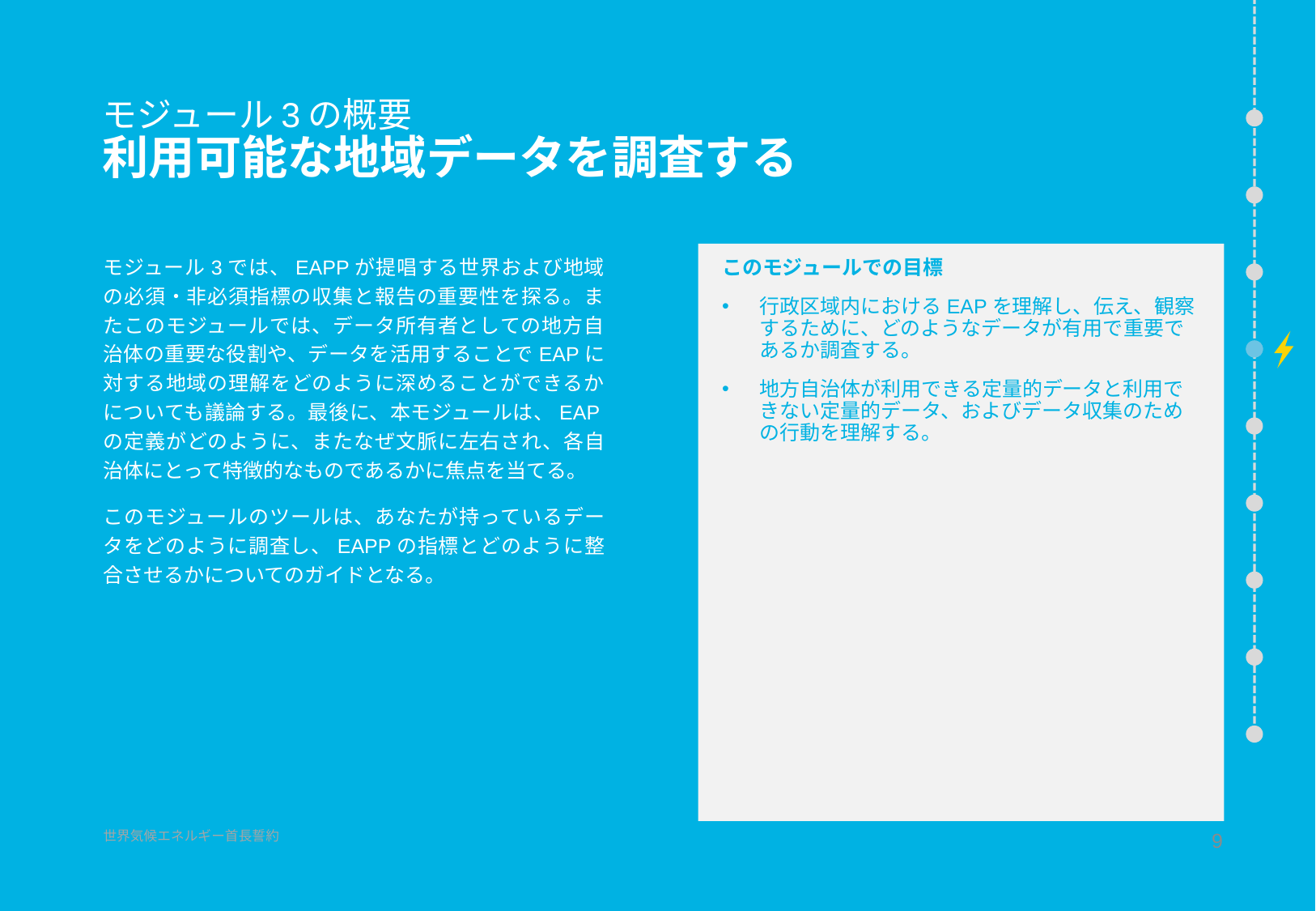

# モジュール3の概要 利用可能な地域データを調査する
モジュール3では、EAPPが提唱する世界および地域の必須・非必須指標の収集と報告の重要性を探る。またこのモジュールでは、データ所有者としての地方自治体の重要な役割や、データを活用することでEAPに対する地域の理解をどのように深めることができるかについても議論する。最後に、本モジュールは、EAPの定義がどのように、またなぜ文脈に左右され、各自治体にとって特徴的なものであるかに焦点を当てる。
このモジュールのツールは、あなたが持っているデータをどのように調査し、EAPPの指標とどのように整合させるかについてのガイドとなる。
このモジュールでの目標
行政区域内におけるEAPを理解し、伝え、観察するために、どのようなデータが有用で重要であるか調査する。
地方自治体が利用できる定量的データと利用できない定量的データ、およびデータ収集のための行動を理解する。

9